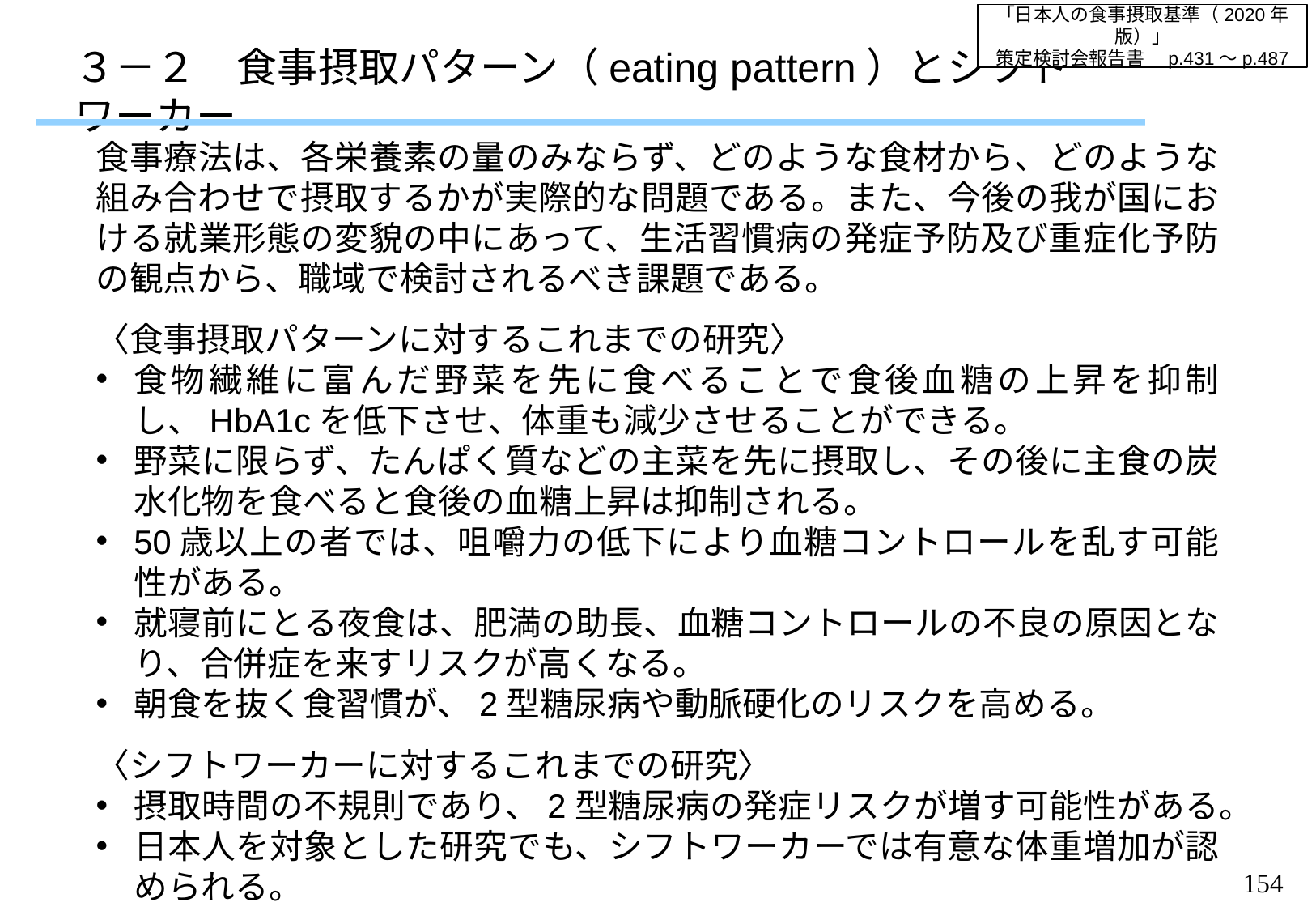

「日本人の食事摂取基準（2020年版）」
策定検討会報告書　p.431～p.487
３－２　食事摂取パターン（eating pattern）とシフトワーカー

食事療法は、各栄養素の量のみならず、どのような食材から、どのような組み合わせで摂取するかが実際的な問題である。また、今後の我が国における就業形態の変貌の中にあって、生活習慣病の発症予防及び重症化予防の観点から、職域で検討されるべき課題である。

〈食事摂取パターンに対するこれまでの研究〉
食物繊維に富んだ野菜を先に食べることで食後血糖の上昇を抑制し、HbA1cを低下させ、体重も減少させることができる。
野菜に限らず、たんぱく質などの主菜を先に摂取し、その後に主食の炭水化物を食べると食後の血糖上昇は抑制される。
50歳以上の者では、咀嚼力の低下により血糖コントロールを乱す可能性がある。
就寝前にとる夜食は、肥満の助長、血糖コントロールの不良の原因となり、合併症を来すリスクが高くなる。
朝食を抜く食習慣が、2型糖尿病や動脈硬化のリスクを高める。

〈シフトワーカーに対するこれまでの研究〉
摂取時間の不規則であり、2型糖尿病の発症リスクが増す可能性がある。
日本人を対象とした研究でも、シフトワーカーでは有意な体重増加が認められる。
154